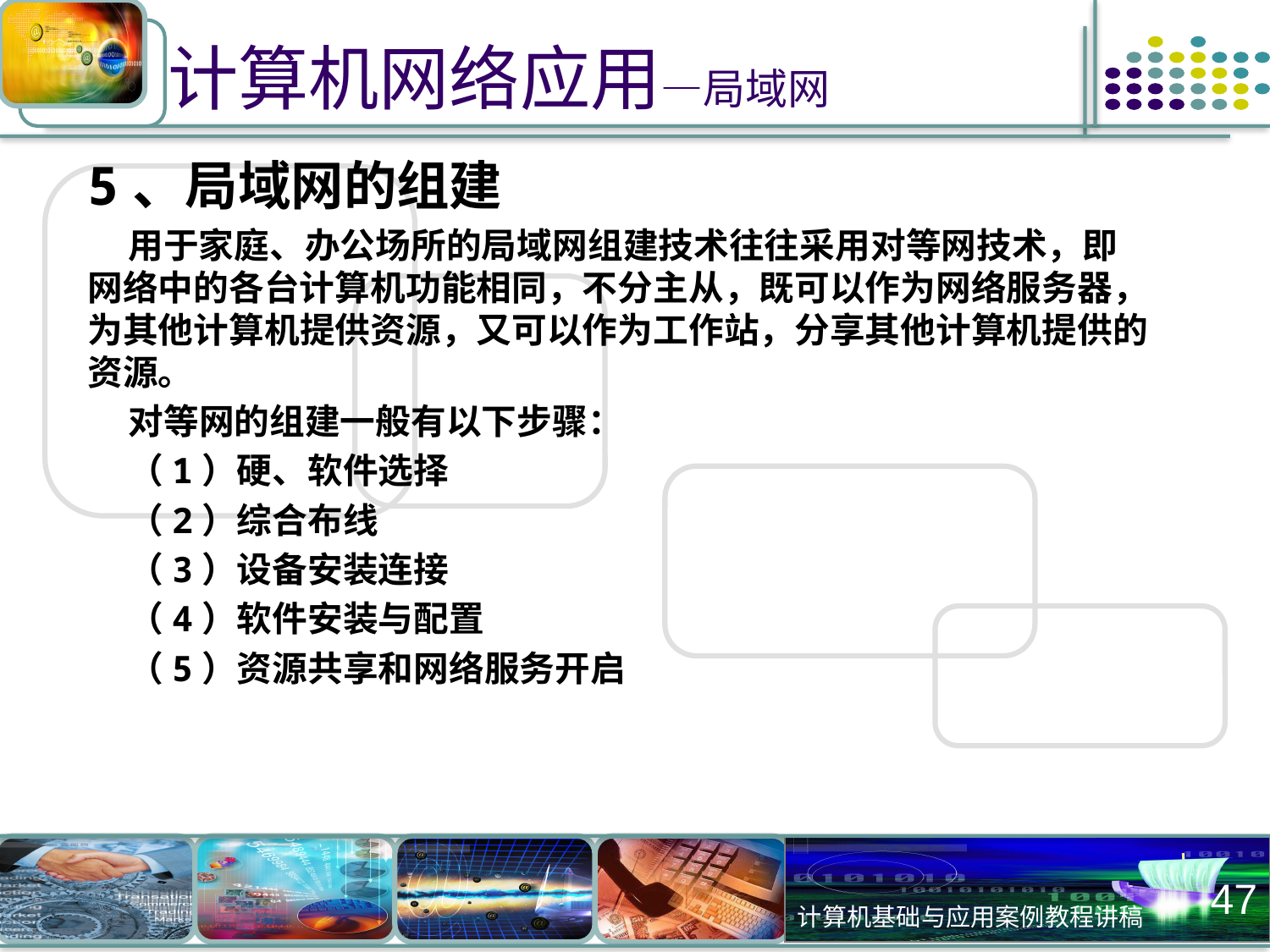

# 计算机网络应用—局域网
5、局域网的组建
    用于家庭、办公场所的局域网组建技术往往采用对等网技术，即网络中的各台计算机功能相同，不分主从，既可以作为网络服务器，为其他计算机提供资源，又可以作为工作站，分享其他计算机提供的资源。
    对等网的组建一般有以下步骤：
    （1）硬、软件选择
    （2）综合布线
    （3）设备安装连接
    （4）软件安装与配置
    （5）资源共享和网络服务开启
47